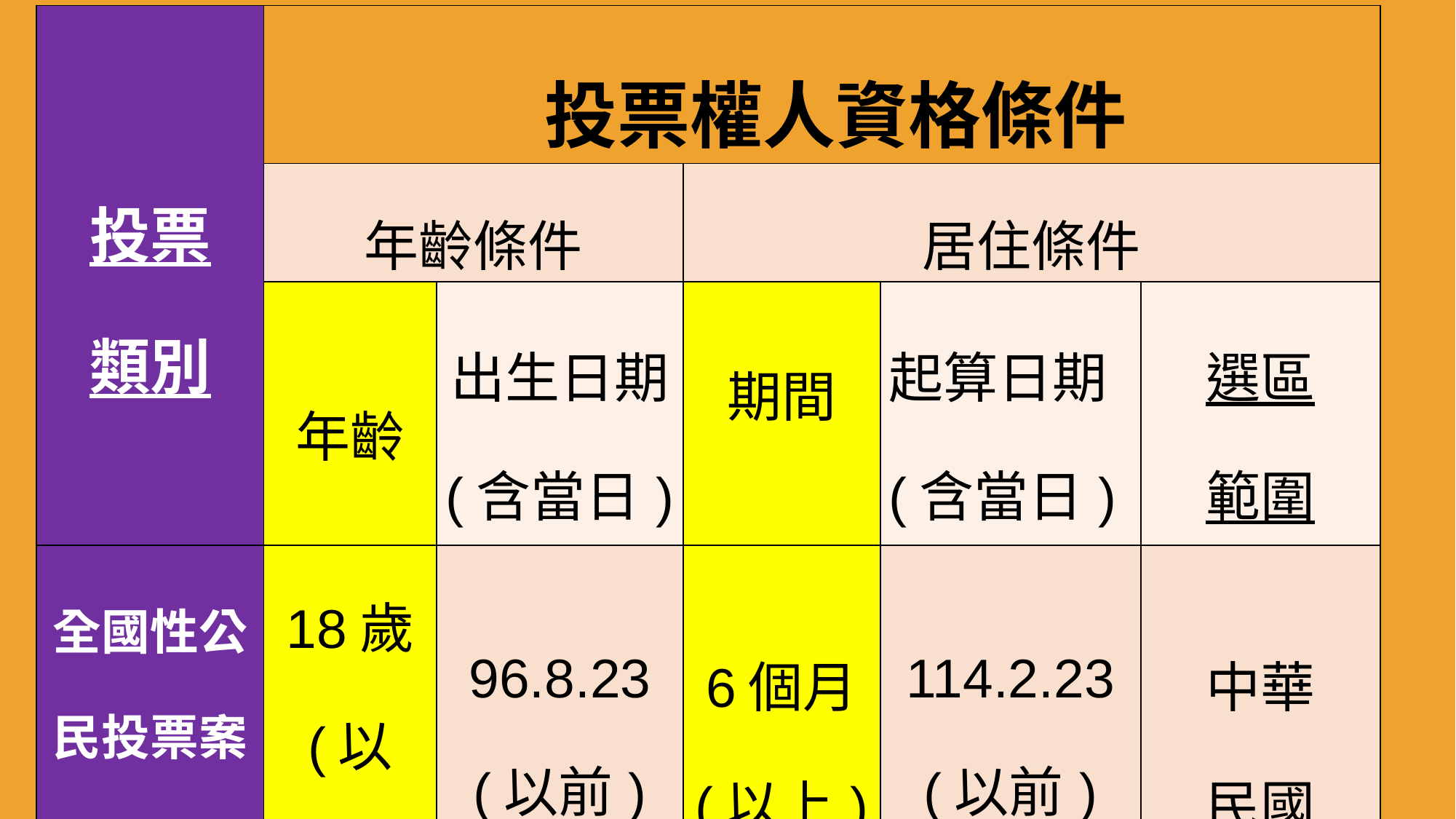

| 投票 類別 | 投票權人資格條件 |  |  |  |  |
| --- | --- | --- | --- | --- | --- |
|  | 年齡條件 |  | 居住條件 |  |  |
|  | 年齡 | 出生日期 (含當日) | 期間 | 起算日期 (含當日) | 選區 範圍 |
| 全國性公民投票案 第21案 | 18歲 (以上) | 96.8.23 (以前) | 6個月 (以上) | 114.2.23 (以前) | 中華 民國 |